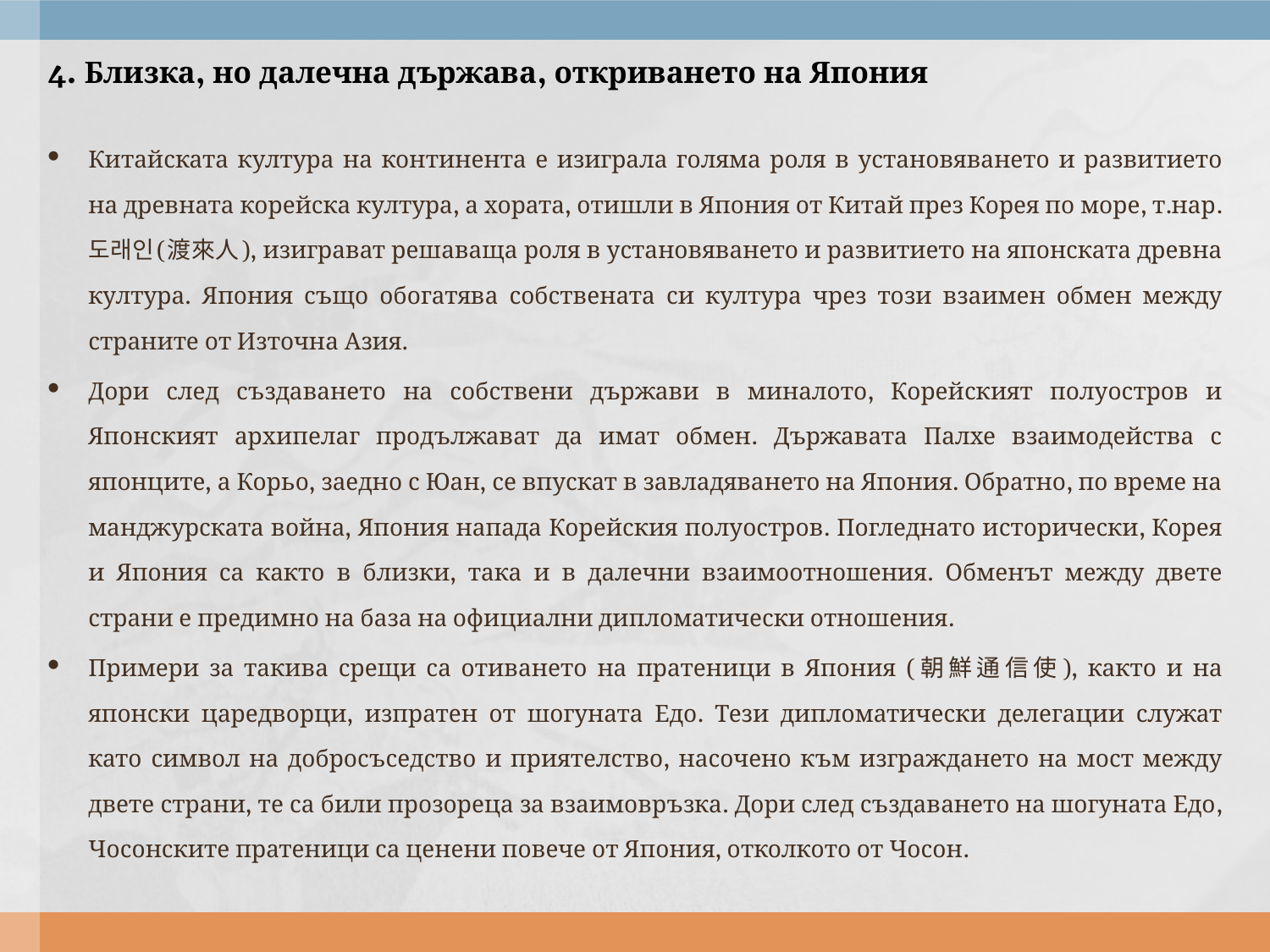

4. Близка, но далечна държава, откриването на Япония

Китайската култура на континента е изиграла голяма роля в установяването и развитието на древната корейска култура, а хората, отишли в Япония от Китай през Корея по море, т.нар. 도래인(渡來人), изиграват решаваща роля в установяването и развитието на японската древна култура. Япония също обогатява собствената си култура чрез този взаимен обмен между страните от Източна Азия.
Дори след създаването на собствени държави в миналото, Корейският полуостров и Японският архипелаг продължават да имат обмен. Държавата Палхе взаимодейства с японците, а Корьо, заедно с Юан, се впускат в завладяването на Япония. Обратно, по време на манджурската война, Япония напада Корейския полуостров. Погледнато исторически, Корея и Япония са както в близки, така и в далечни взаимоотношения. Обменът между двете страни е предимно на база на официални дипломатически отношения.
Примери за такива срещи са отиването на пратеници в Япония (朝鮮通信使), както и на японски царедворци, изпратен от шогуната Едо. Тези дипломатически делегации служат като символ на добросъседство и приятелство, насочено към изграждането на мост между двете страни, те са били прозореца за взаимовръзка. Дори след създаването на шогуната Едо, Чосонските пратеници са ценени повече от Япония, отколкото от Чосон.